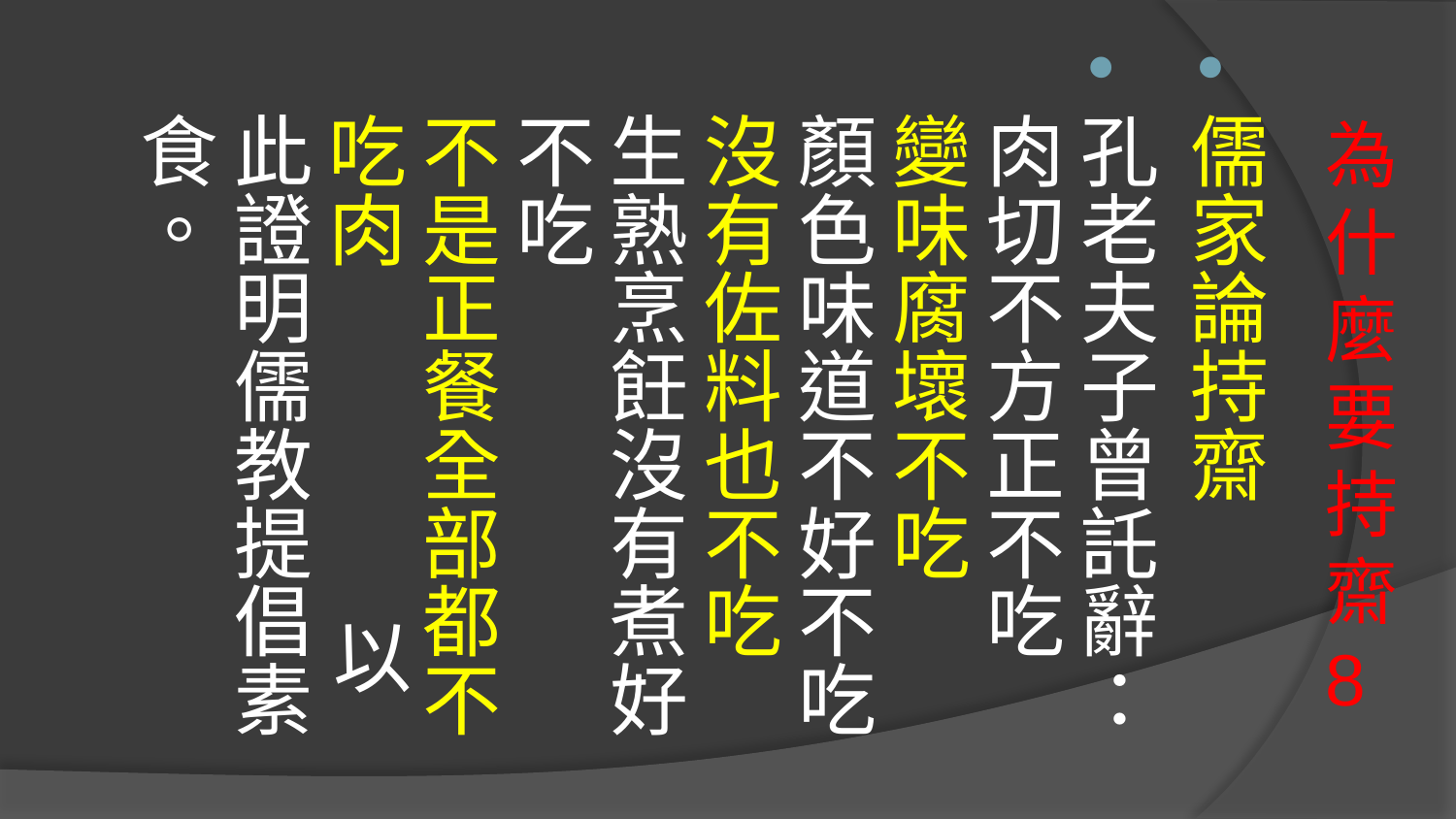

儒家論持齋
孔老夫子曾託辭：肉切不方正不吃      變味腐壞不吃          顏色味道不好不吃沒有佐料也不吃   生熟烹飪沒有煮好不吃                          不是正餐全部都不吃肉                    以此證明儒教提倡素食。
# 為什麼要持齋8